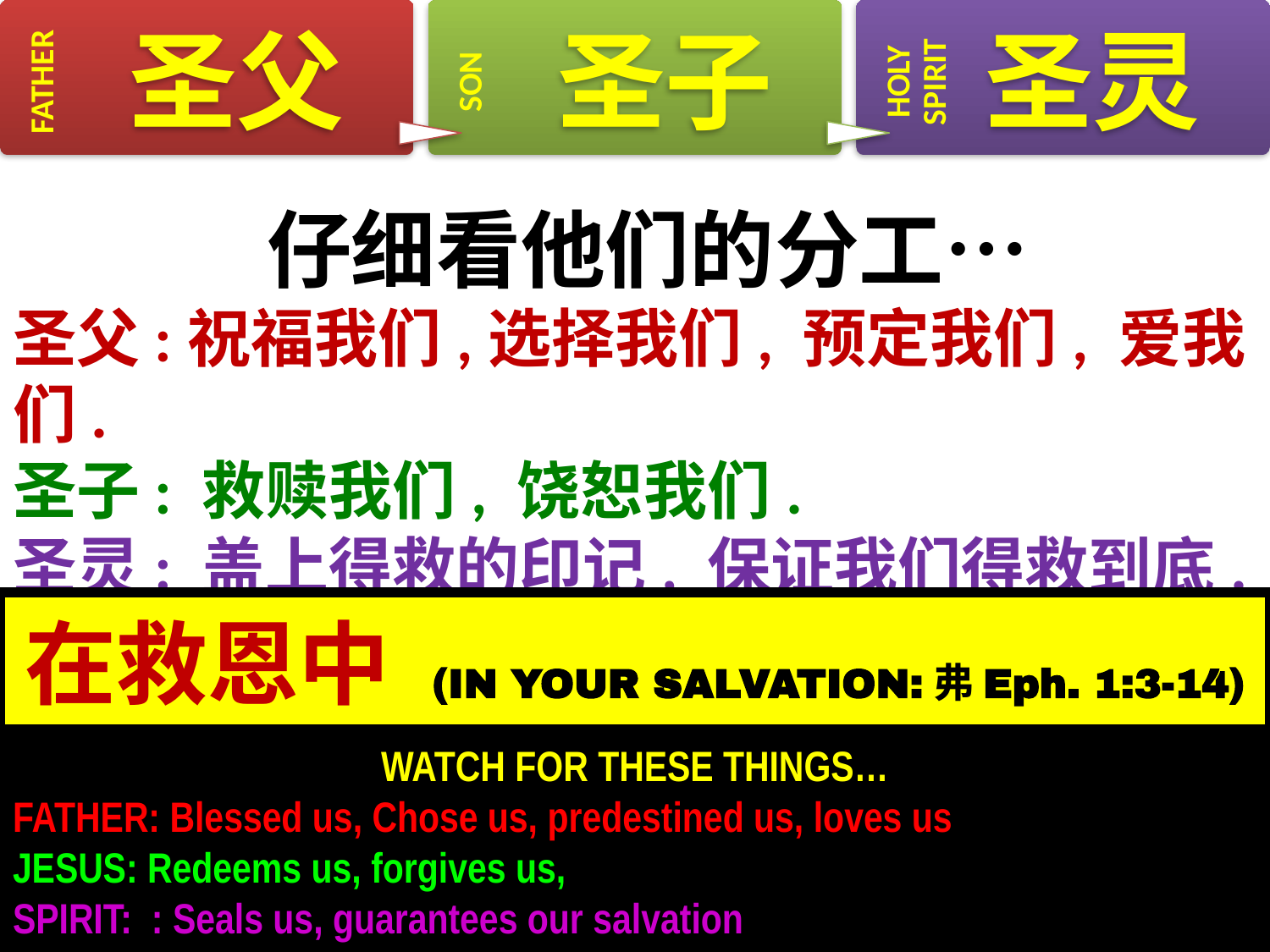

FATHER
圣父
SON
圣子
HOLY SPIRIT
圣灵
# 仔细看他们的分工… 圣父:祝福我们,选择我们, 预定我们, 爱我们. 圣子: 救赎我们, 饶恕我们. 圣灵: 盖上得救的印记, 保证我们得救到底.
在救恩中 (IN YOUR SALVATION:弗Eph. 1:3-14)
WATCH FOR THESE THINGS…
FATHER: Blessed us, Chose us, predestined us, loves us
JESUS: Redeems us, forgives us,
SPIRIT:  : Seals us, guarantees our salvation